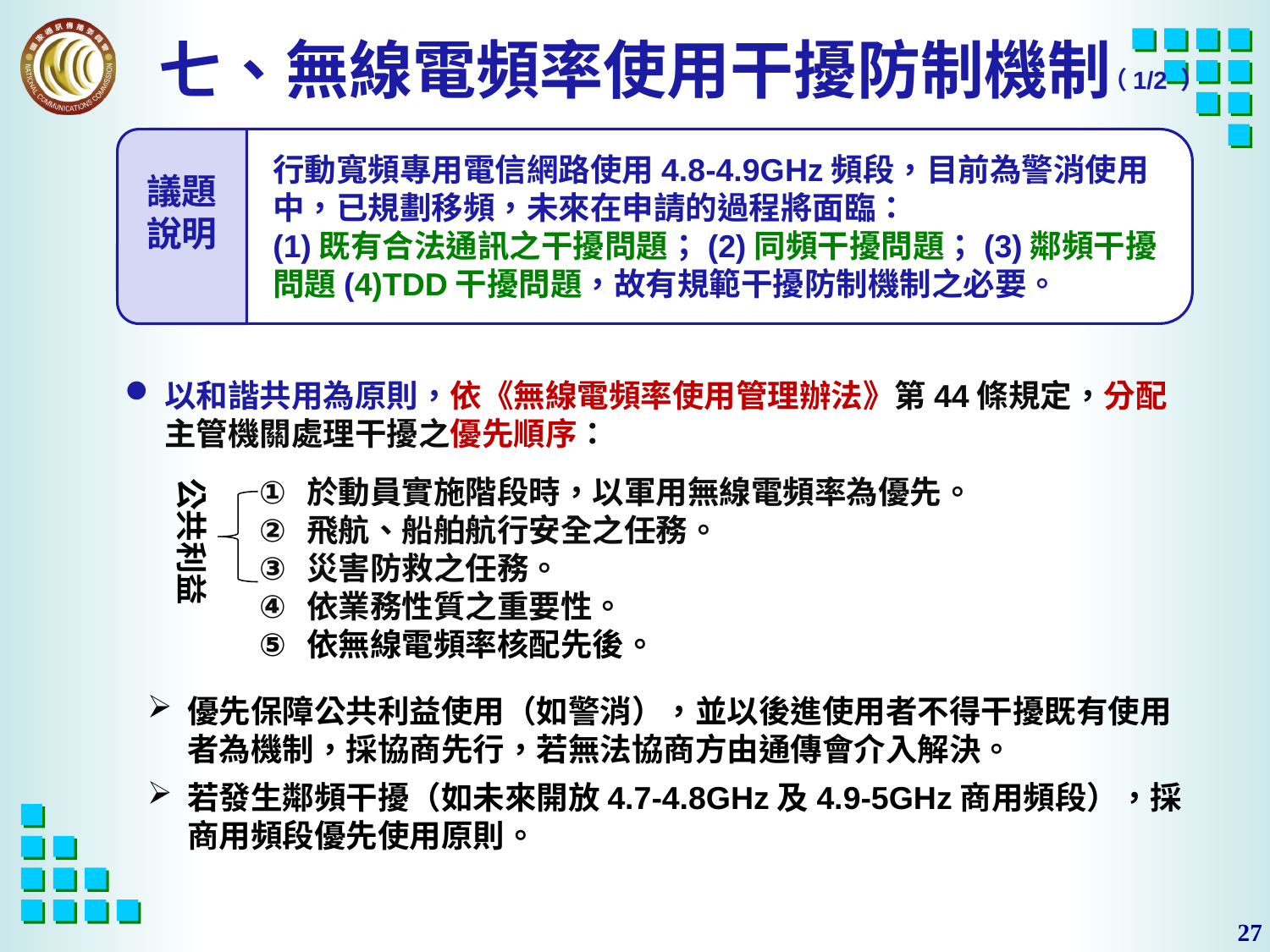

# 七、無線電頻率使用干擾防制機制
（1/2 ）

行動寬頻專用電信網路使用4.8-4.9GHz頻段，目前為警消使用中，已規劃移頻，未來在申請的過程將面臨：
(1)既有合法通訊之干擾問題；(2)同頻干擾問題；(3)鄰頻干擾問題(4)TDD干擾問題，故有規範干擾防制機制之必要。
議題
說明

以和諧共用為原則，依《無線電頻率使用管理辦法》第44條規定，分配主管機關處理干擾之優先順序：
優先保障公共利益使用（如警消），並以後進使用者不得干擾既有使用者為機制，採協商先行，若無法協商方由通傳會介入解決。
若發生鄰頻干擾（如未來開放4.7-4.8GHz及4.9-5GHz商用頻段），採商用頻段優先使用原則。
於動員實施階段時，以軍用無線電頻率為優先。
飛航、船舶航行安全之任務。
災害防救之任務。
依業務性質之重要性。
依無線電頻率核配先後。
公共利益